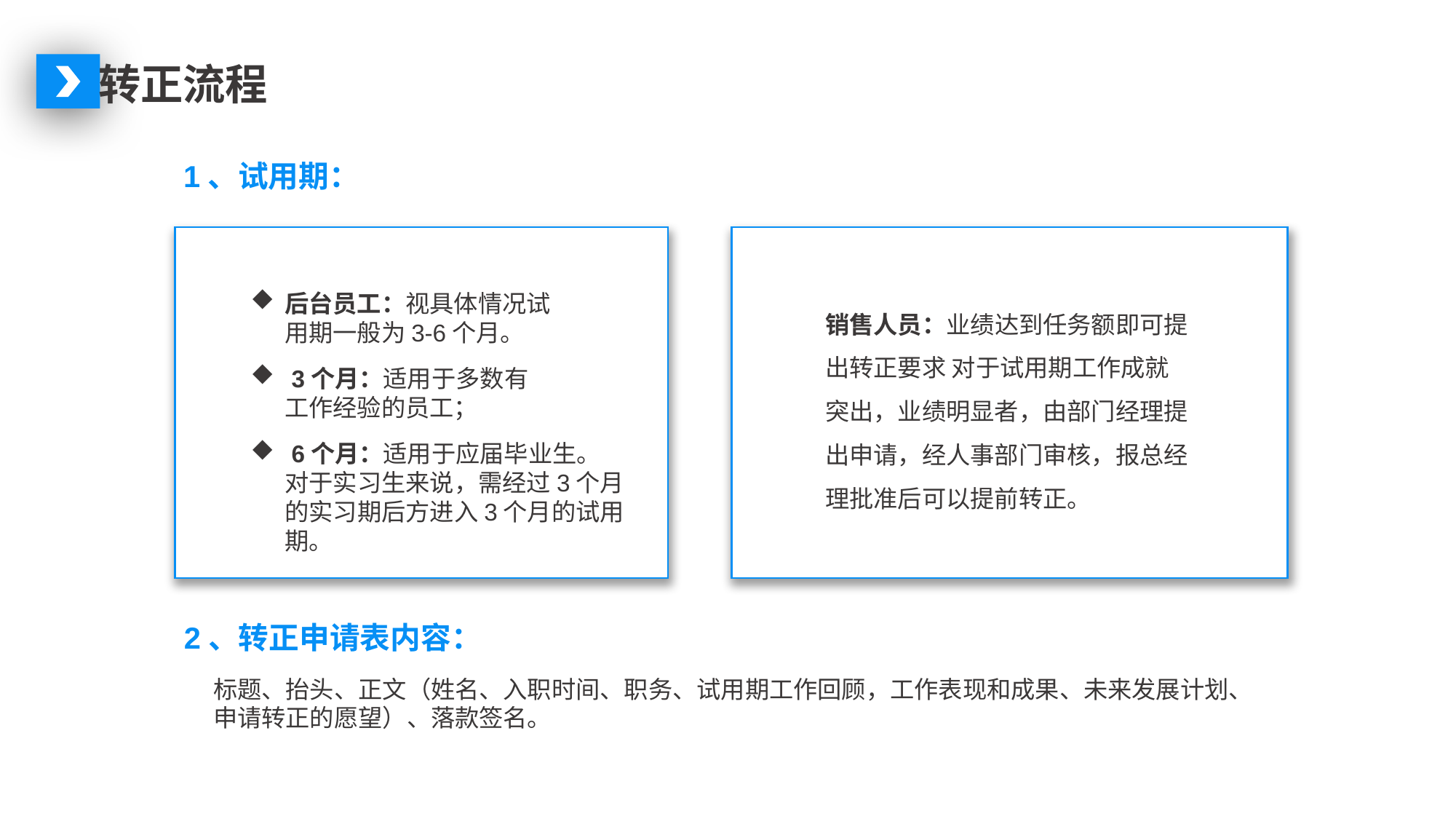

转正流程
 1、试用期：

后台员工：视具体情况试用期一般为3-6个月。
销售人员：业绩达到任务额即可提出转正要求 对于试用期工作成就突出，业绩明显者，由部门经理提出申请，经人事部门审核，报总经理批准后可以提前转正。
 3个月：适用于多数有工作经验的员工；
 6个月：适用于应届毕业生。对于实习生来说，需经过3个月的实习期后方进入3个月的试用期。
2、转正申请表内容：
标题、抬头、正文（姓名、入职时间、职务、试用期工作回顾，工作表现和成果、未来发展计划、申请转正的愿望）、落款签名。